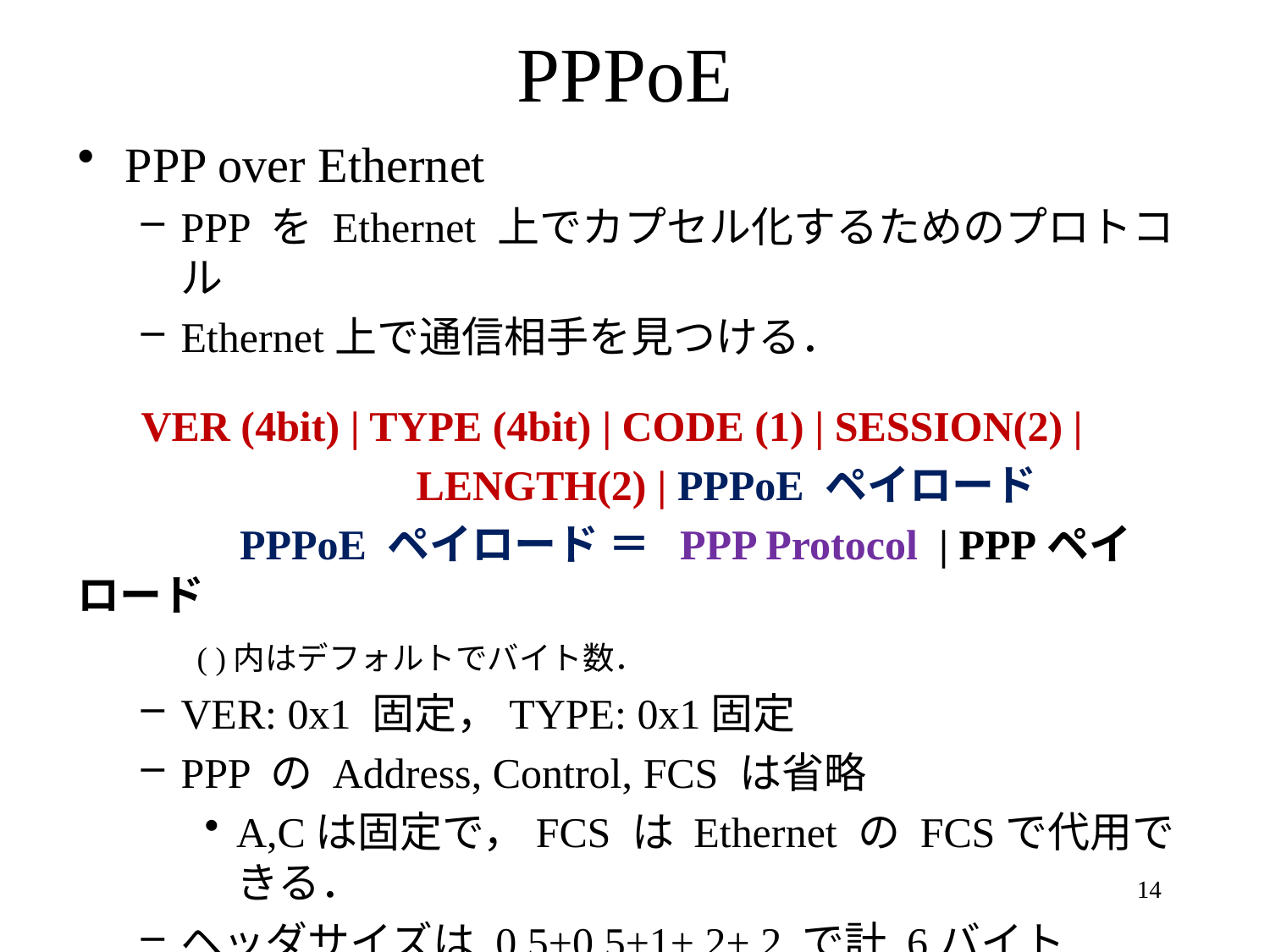

# PPPoE
PPP over Ethernet
PPP を Ethernet 上でカプセル化するためのプロトコル
Ethernet上で通信相手を見つける．

      VER (4bit) | TYPE (4bit) | CODE (1) | SESSION(2) |
                                LENGTH(2) | PPPoE ペイロード
      　　PPPoE ペイロード ＝  PPP Protocol  | PPPペイロード
　       ( )内はデフォルトでバイト数．
VER: 0x1 固定，TYPE: 0x1固定
PPP の Address, Control, FCS は省略
A,Cは固定で，FCS は Ethernet の FCSで代用できる．
ヘッダサイズは 0.5+0.5+1+ 2+ 2 で計 6バイト
14